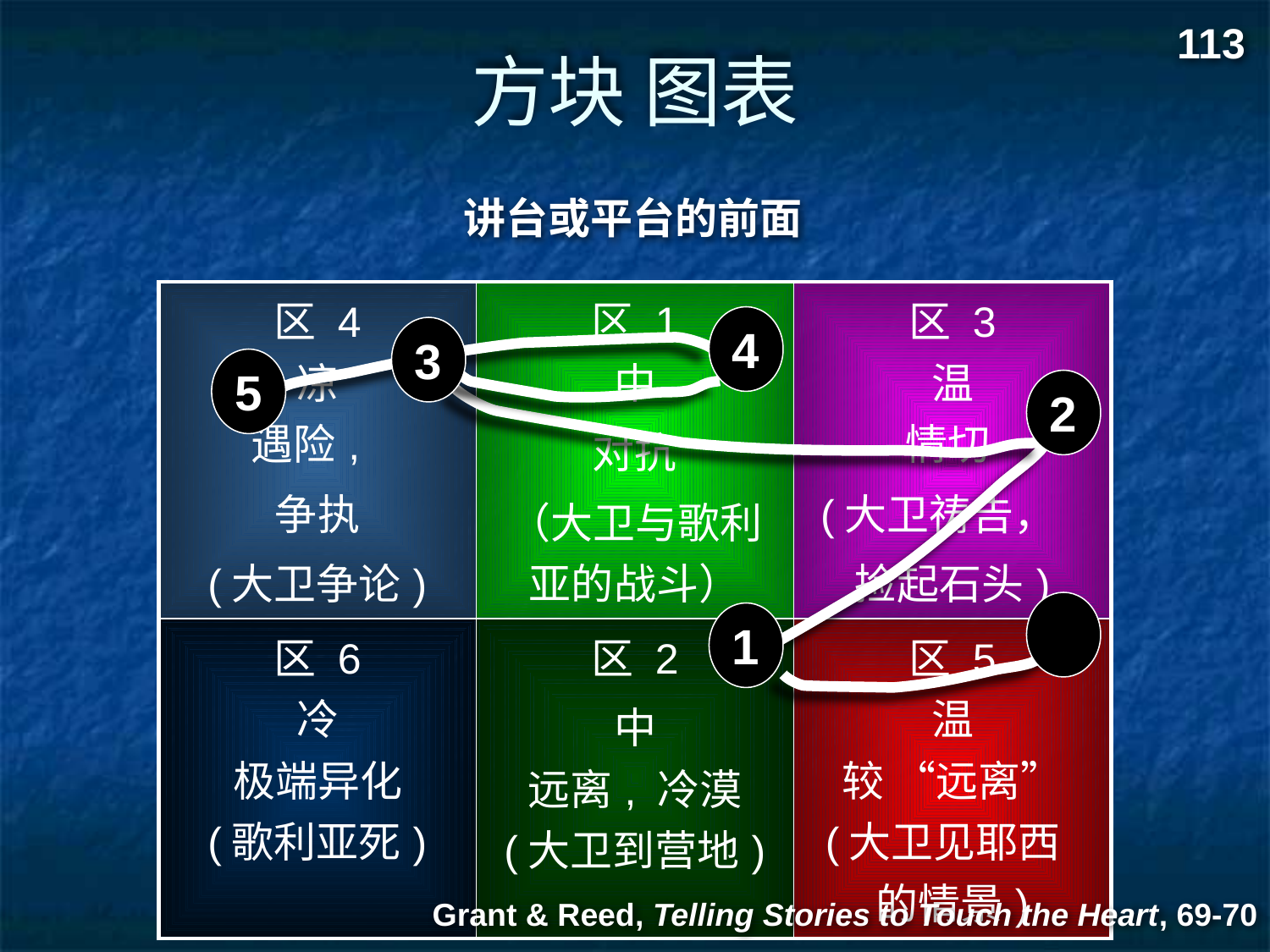

113
# 方块 图表
讲台或平台的前面
| 区 4 凉 遇险, 争执 (大卫争论) | 区 1 中 对抗 （大卫与歌利亚的战斗） | 区 3 温 情切 (大卫祷告， 捡起石头) |
| --- | --- | --- |
| 区 6 冷 极端异化 (歌利亚死) | 区 2 中 远离, 冷漠 (大卫到营地) | 区 5 温 较 “远离” (大卫见耶西 的情景) |
4
3

5

2

1

Grant & Reed, Telling Stories to Touch the Heart, 69-70